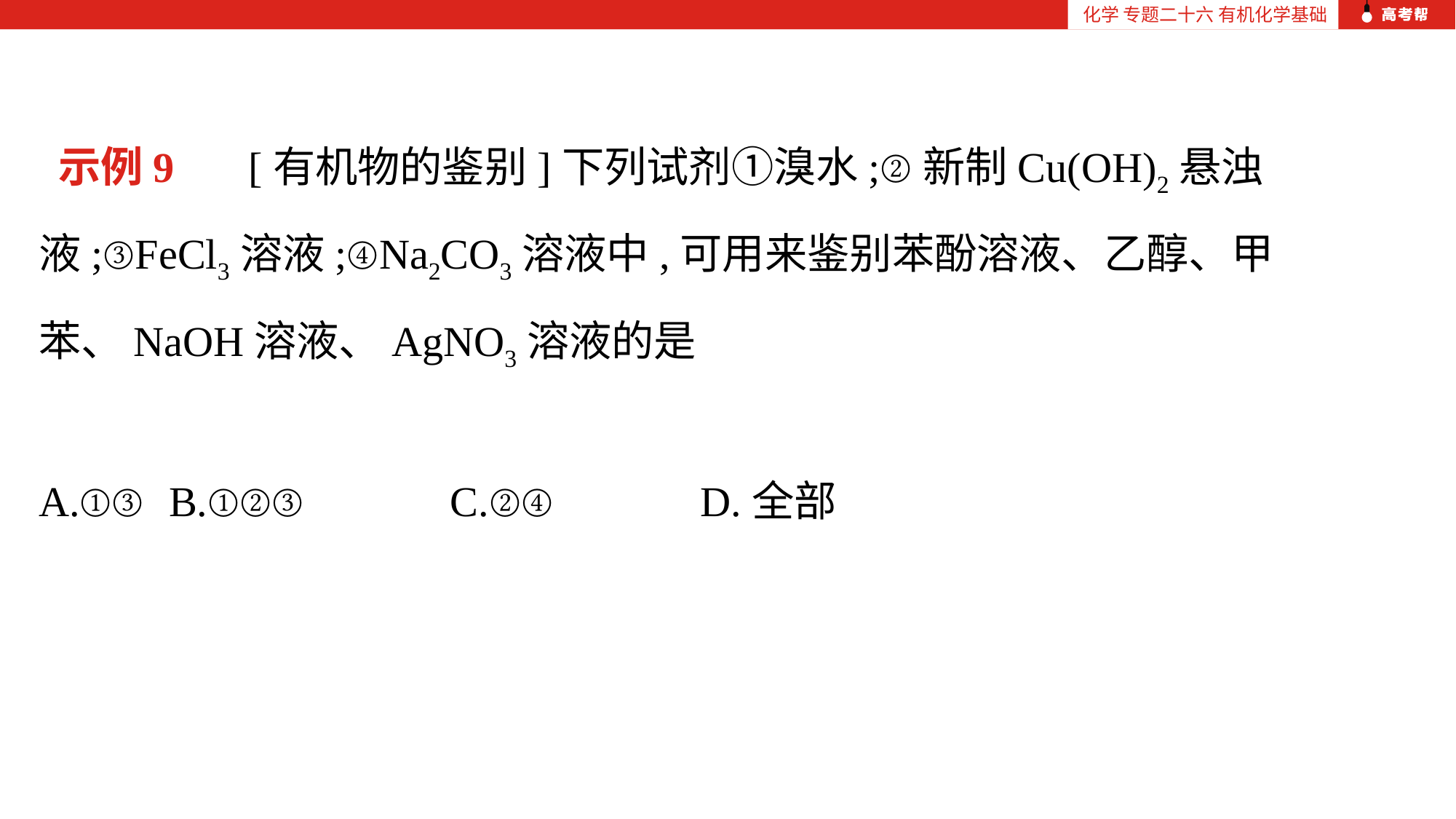

化学 专题二十六 有机化学基础

 示例9       [有机物的鉴别]下列试剂①溴水;②新制Cu(OH)2悬浊液;③FeCl3溶液;④Na2CO3溶液中,可用来鉴别苯酚溶液、乙醇、甲苯、NaOH溶液、AgNO3溶液的是
A.①③	  B.①②③	        C.②④	           D.全部